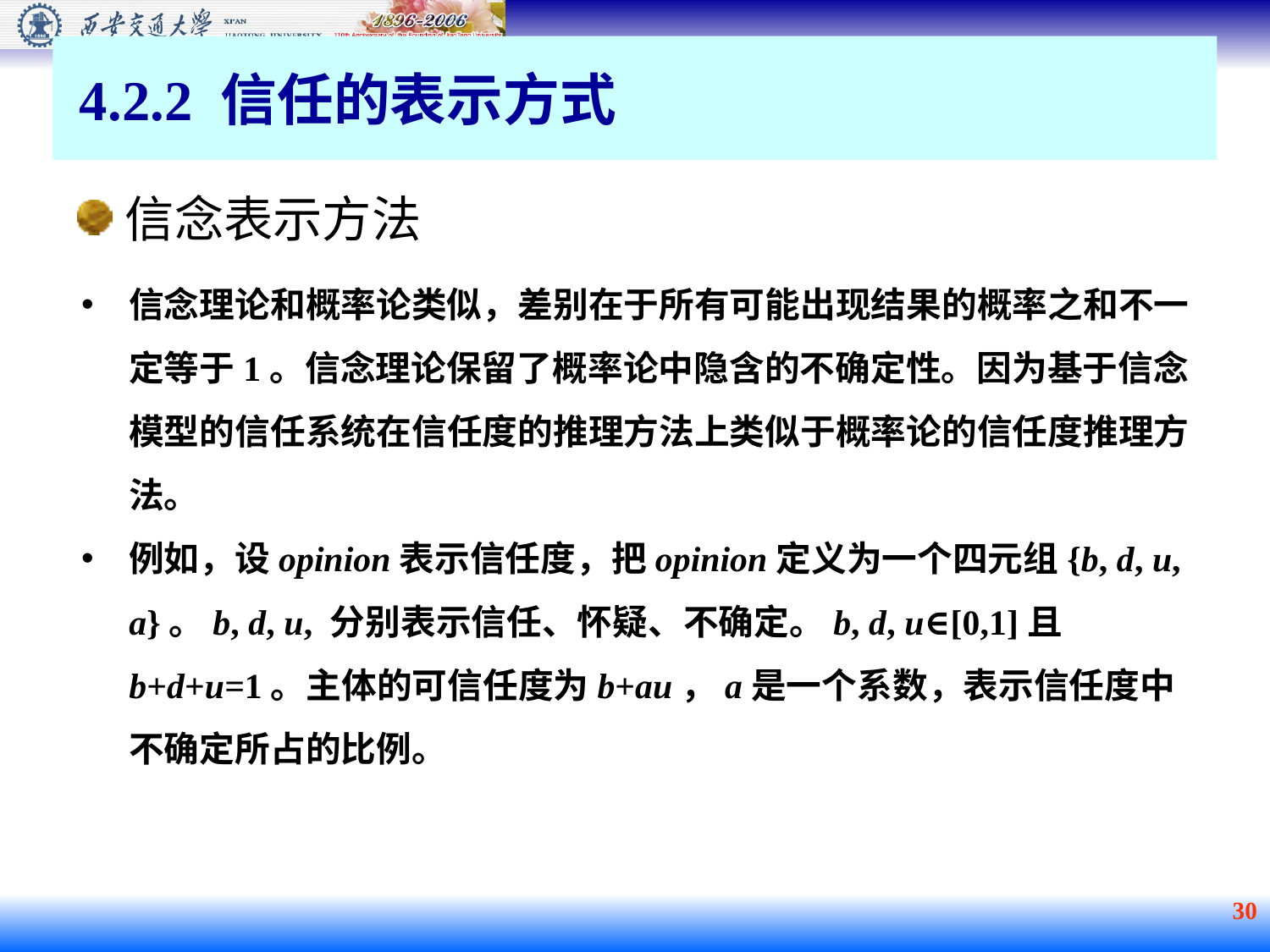

4.2.2 信任的表示方式
信念表示方法
信念理论和概率论类似，差别在于所有可能出现结果的概率之和不一定等于1。信念理论保留了概率论中隐含的不确定性。因为基于信念模型的信任系统在信任度的推理方法上类似于概率论的信任度推理方法。
例如，设opinion表示信任度，把opinion定义为一个四元组{b, d, u, a}。b, d, u, 分别表示信任、怀疑、不确定。b, d, u∈[0,1]且b+d+u=1。主体的可信任度为b+au，a是一个系数，表示信任度中不确定所占的比例。
 30